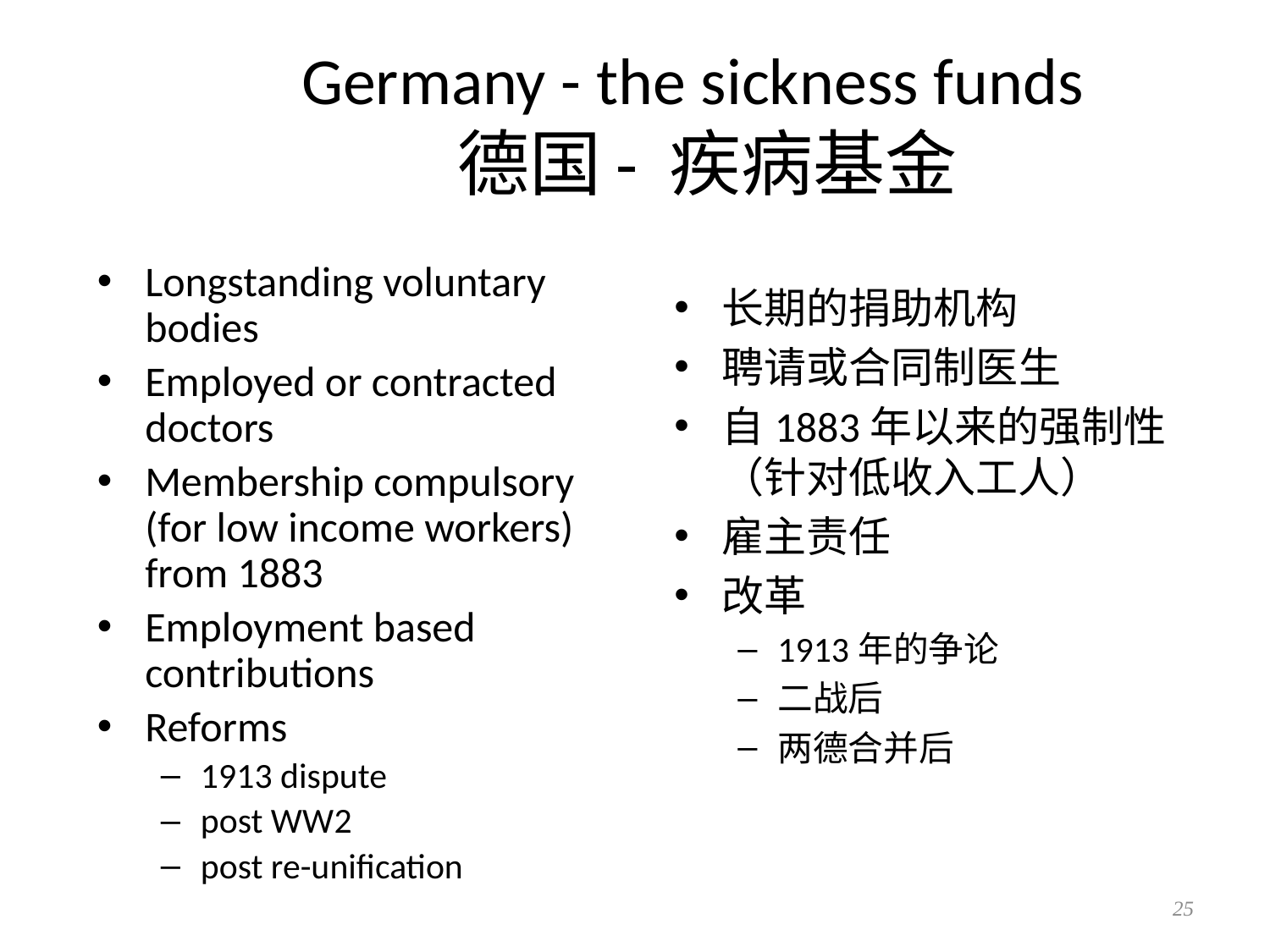

# Germany - the sickness funds 德国- 疾病基金
Longstanding voluntary bodies
Employed or contracted doctors
Membership compulsory (for low income workers) from 1883
Employment based contributions
Reforms
1913 dispute
post WW2
post re-unification
长期的捐助机构
聘请或合同制医生
自1883年以来的强制性（针对低收入工人）
雇主责任
改革
1913年的争论
二战后
两德合并后
25